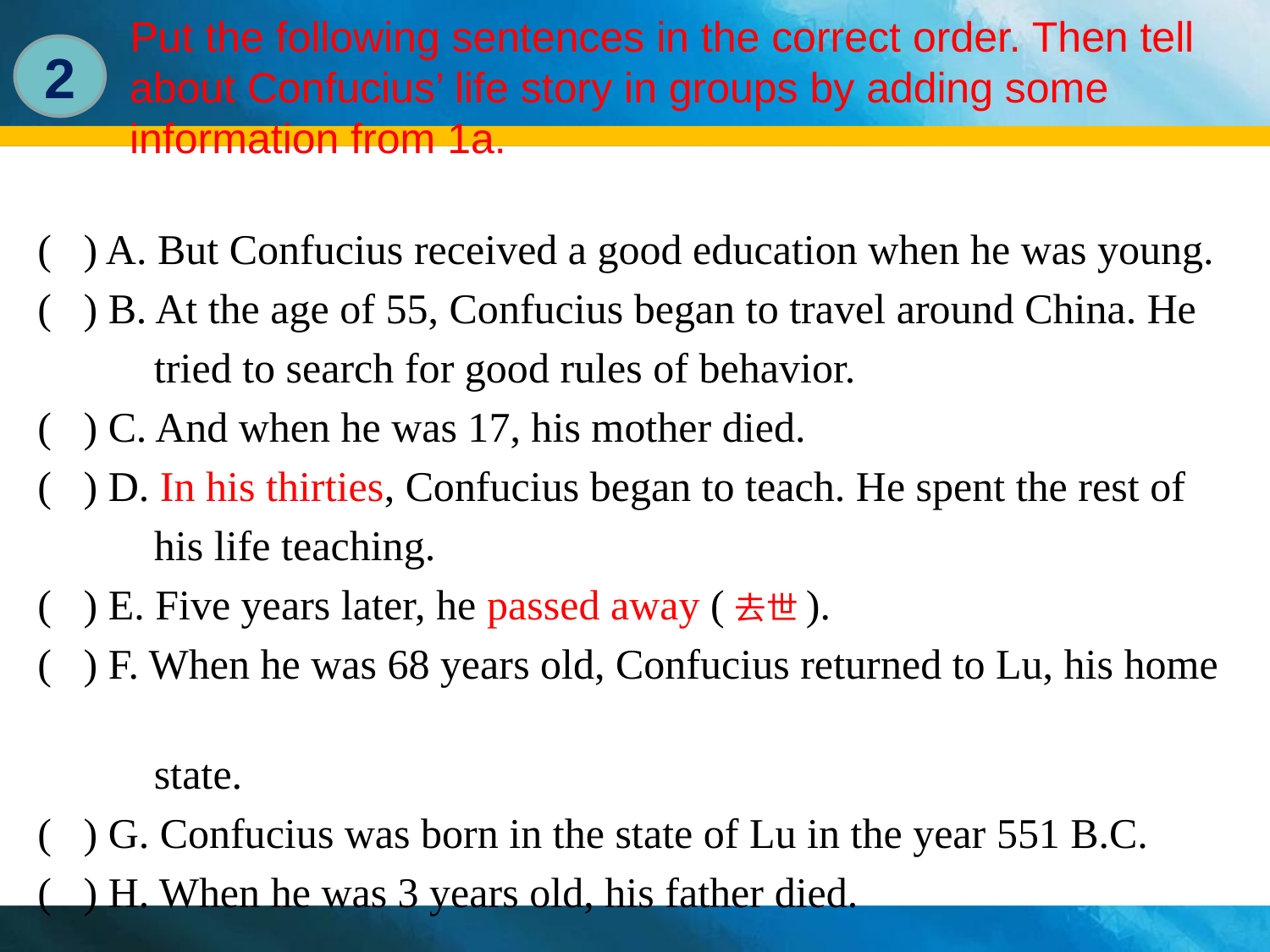

# Put the following sentences in the correct order. Then tell about Confucius’ life story in groups by adding some information from 1a.
2
(   ) A. But Confucius received a good education when he was young.
(   ) B. At the age of 55, Confucius began to travel around China. He
           tried to search for good rules of behavior.
(   ) C. And when he was 17, his mother died.
(   ) D. In his thirties, Confucius began to teach. He spent the rest of
           his life teaching.
(   ) E. Five years later, he passed away (去世).
(   ) F. When he was 68 years old, Confucius returned to Lu, his home
           state.
(   ) G. Confucius was born in the state of Lu in the year 551 B.C.
(   ) H. When he was 3 years old, his father died.
4
6
3
5
8
7
1
2